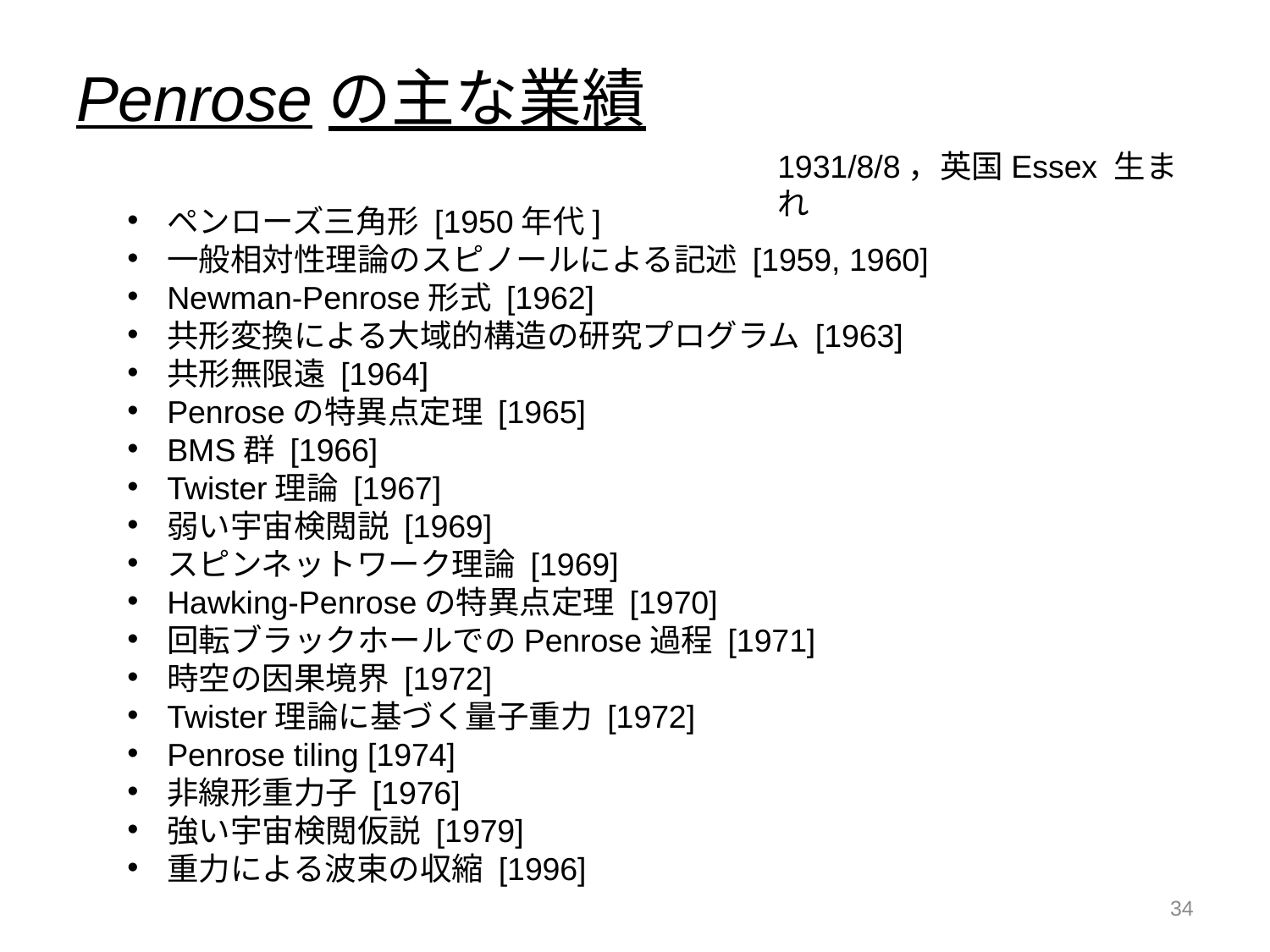

# Penroseの主な業績
1931/8/8，英国Essex 生まれ
ペンローズ三角形 [1950年代]
一般相対性理論のスピノールによる記述 [1959, 1960]
Newman-Penrose形式 [1962]
共形変換による大域的構造の研究プログラム [1963]
共形無限遠 [1964]
Penroseの特異点定理 [1965]
BMS群 [1966]
Twister理論 [1967]
弱い宇宙検閲説 [1969]
スピンネットワーク理論 [1969]
Hawking-Penroseの特異点定理 [1970]
回転ブラックホールでのPenrose過程 [1971]
時空の因果境界 [1972]
Twister理論に基づく量子重力 [1972]
Penrose tiling [1974]
非線形重力子 [1976]
強い宇宙検閲仮説 [1979]
重力による波束の収縮 [1996]

34